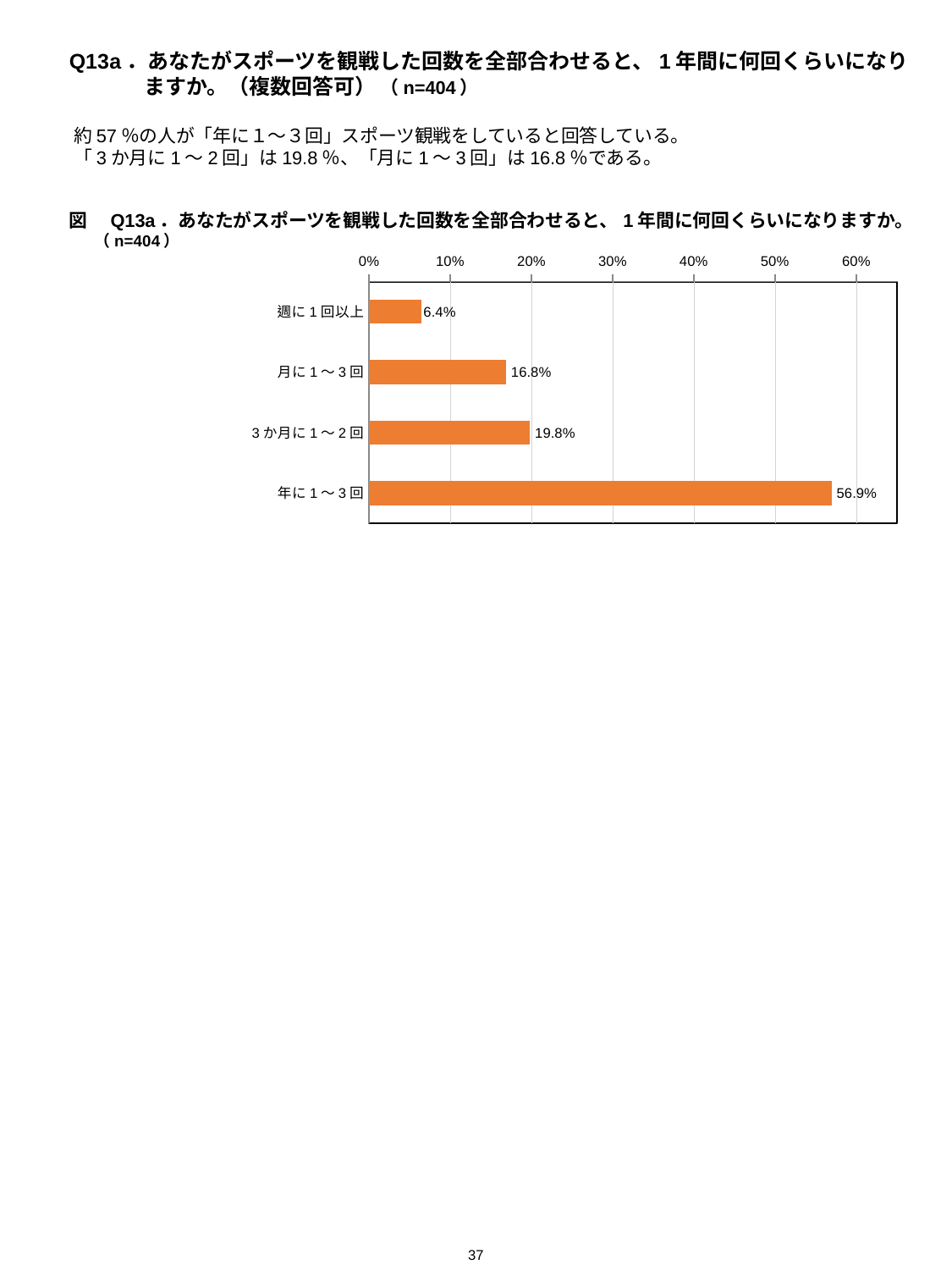

Q13a．あなたがスポーツを観戦した回数を全部合わせると、1年間に何回くらいになりますか。（複数回答可） （n=404）
約57％の人が「年に１～３回」スポーツ観戦をしていると回答している。
「3か月に1～2回」は19.8％、「月に1～3回」は16.8％である。
図　Q13a．あなたがスポーツを観戦した回数を全部合わせると、1年間に何回くらいになりますか。 （n=404）

### Chart

| Category |  |
|---|---|
| 週に1回以上 | 6.435643564356436 |
| 月に1～3回 | 16.831683168316832 |
| 3か月に1～2回 | 19.801980198019802 |
| 年に1～3回 | 56.930693069306926 |
37